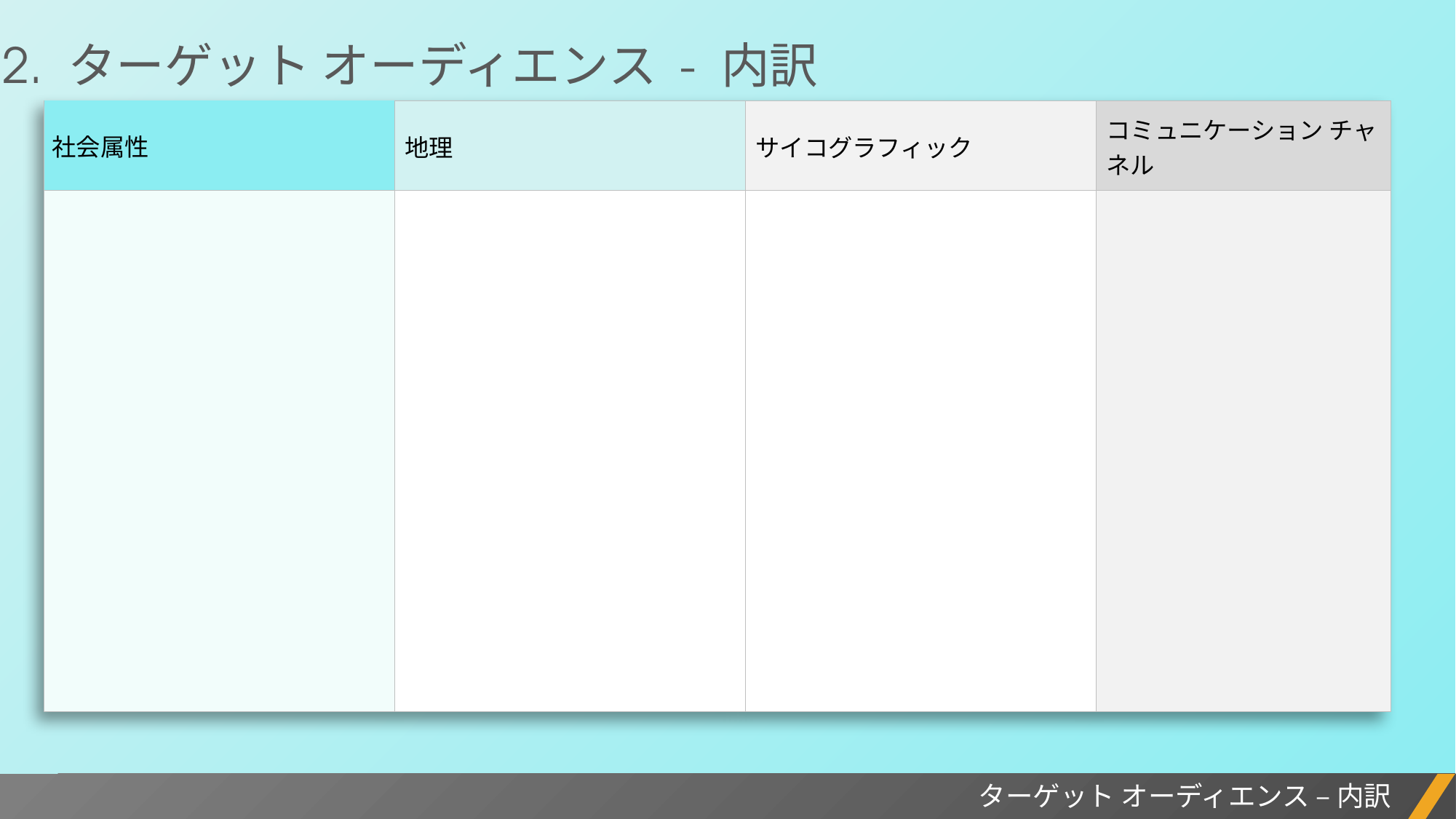

2. ターゲット オーディエンス - 内訳
| 社会属性 | 地理 | サイコグラフィック | コミュニケーション チャネル |
| --- | --- | --- | --- |
|  |  |  |  |
プロジェクト レポート
ターゲット オーディエンス – 内訳